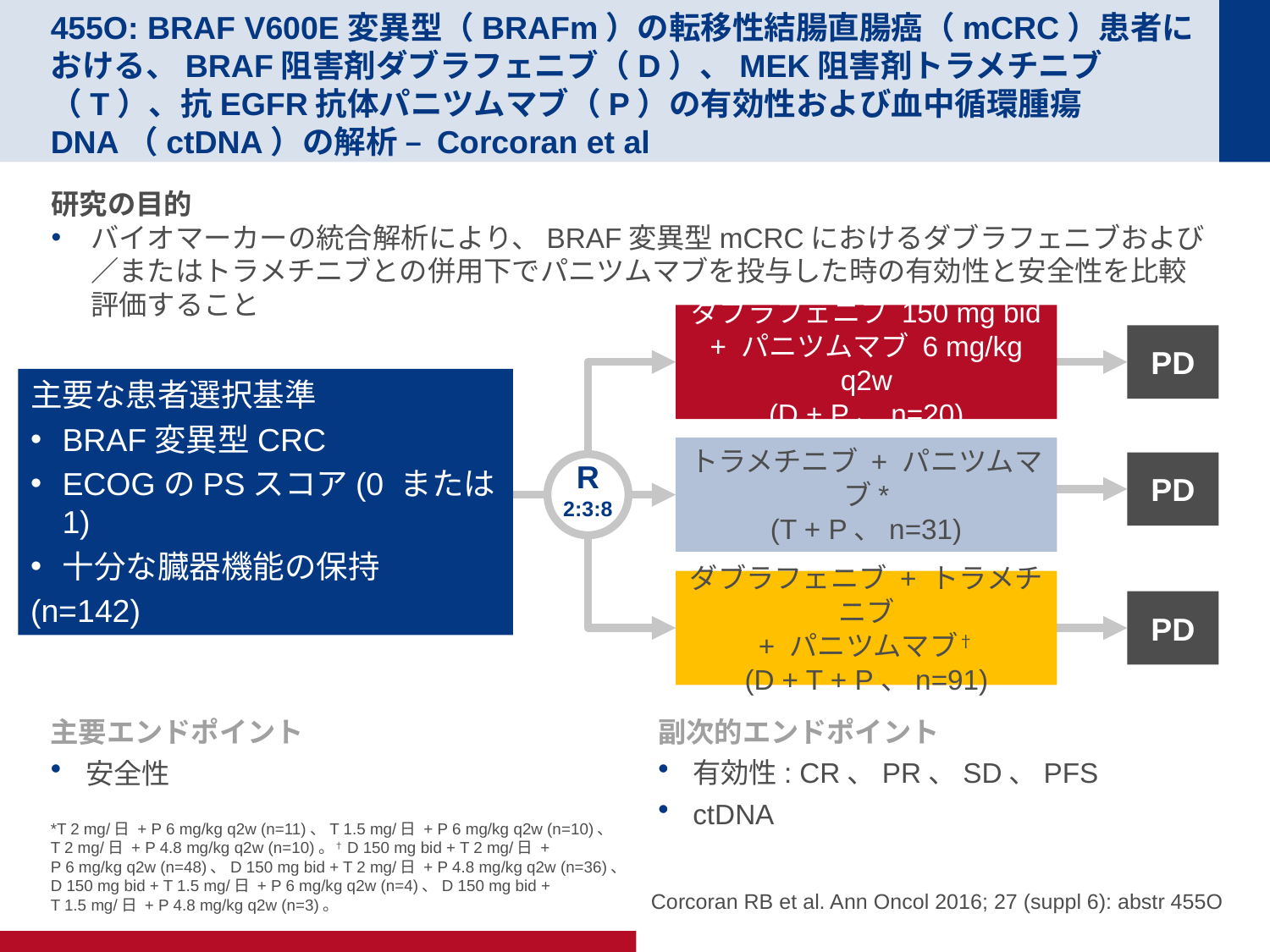

# 455O: BRAF V600E変異型（BRAFm）の転移性結腸直腸癌（mCRC）患者における、BRAF阻害剤ダブラフェニブ（D）、MEK阻害剤トラメチニブ（T）、抗EGFR抗体パニツムマブ（P）の有効性および血中循環腫瘍DNA（ctDNA）の解析 – Corcoran et al
研究の目的
バイオマーカーの統合解析により、BRAF変異型mCRCにおけるダブラフェニブおよび／またはトラメチニブとの併用下でパニツムマブを投与した時の有効性と安全性を比較評価すること
ダブラフェニブ 150 mg bid + パニツムマブ 6 mg/kg q2w
(D + P、n=20)
PD
主要な患者選択基準
BRAF変異型CRC
ECOGのPSスコア(0 または1)
十分な臓器機能の保持
(n=142)
トラメチニブ + パニツムマブ*
(T + P、n=31)
PD
R
2:3:8
ダブラフェニブ + トラメチニブ
+ パニツムマブ†
(D + T + P、n=91)
PD
主要エンドポイント
安全性

副次的エンドポイント
有効性: CR、PR、SD、PFS
ctDNA
*T 2 mg/日 + P 6 mg/kg q2w (n=11)、T 1.5 mg/日 + P 6 mg/kg q2w (n=10)、
T 2 mg/日 + P 4.8 mg/kg q2w (n=10)。†D 150 mg bid + T 2 mg/日 +
P 6 mg/kg q2w (n=48)、D 150 mg bid + T 2 mg/日 + P 4.8 mg/kg q2w (n=36)、
D 150 mg bid + T 1.5 mg/日 + P 6 mg/kg q2w (n=4)、D 150 mg bid +
T 1.5 mg/日 + P 4.8 mg/kg q2w (n=3)。
Corcoran RB et al. Ann Oncol 2016; 27 (suppl 6): abstr 455O